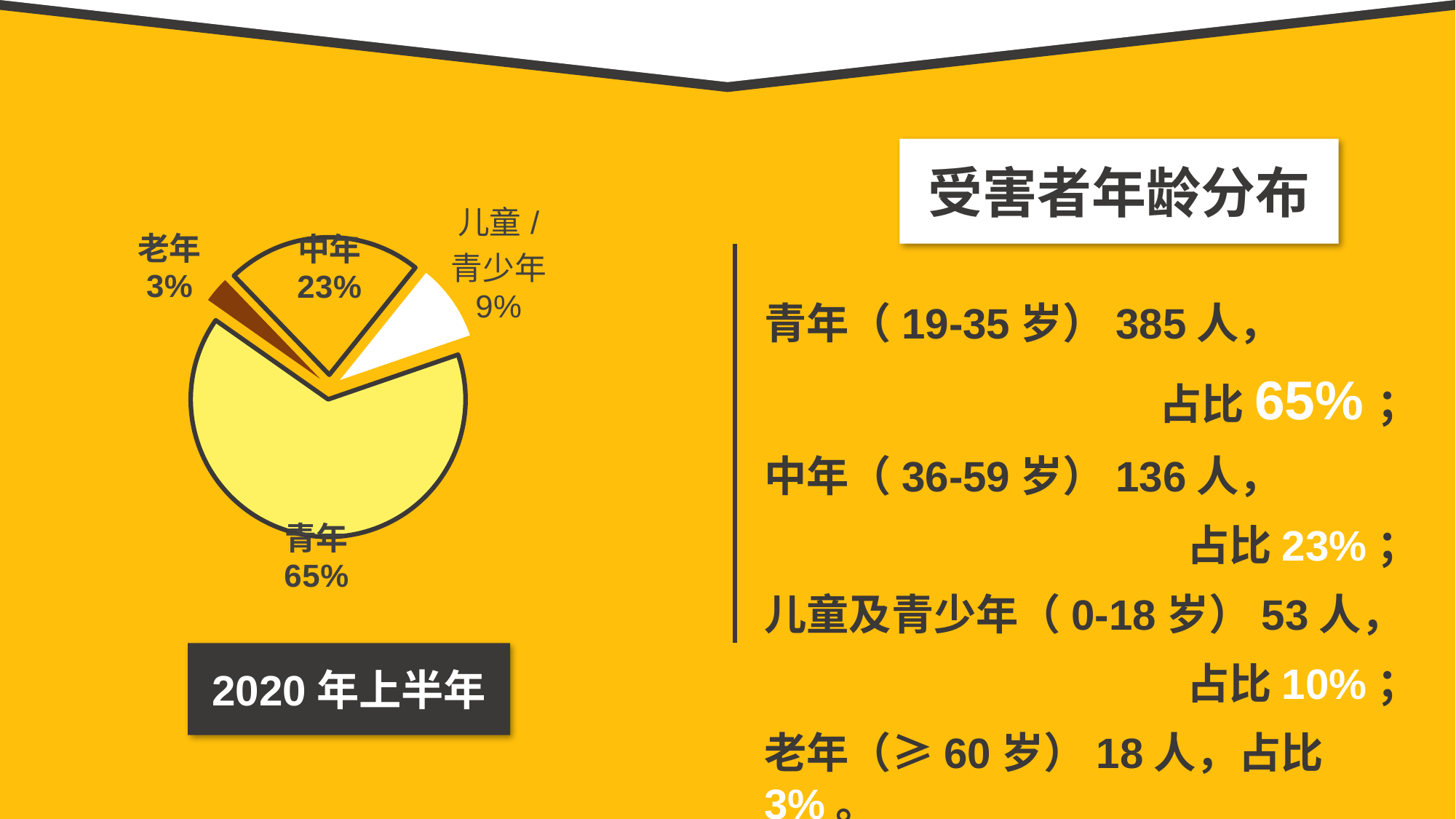

受害者年龄分布

### Chart

| Category |  |
|---|---|
| 青年 | 385.0 |
| 老年 | 18.0 |
| 中年 | 136.0 |
| 儿童/青少年 | 53.0 |
青年（19-35岁）385人，
占比65%；
中年（36-59岁）136人，
占比23%；
儿童及青少年（0-18岁）53人，
占比10%；
老年（≥60岁）18人，占比3%。
2020年上半年